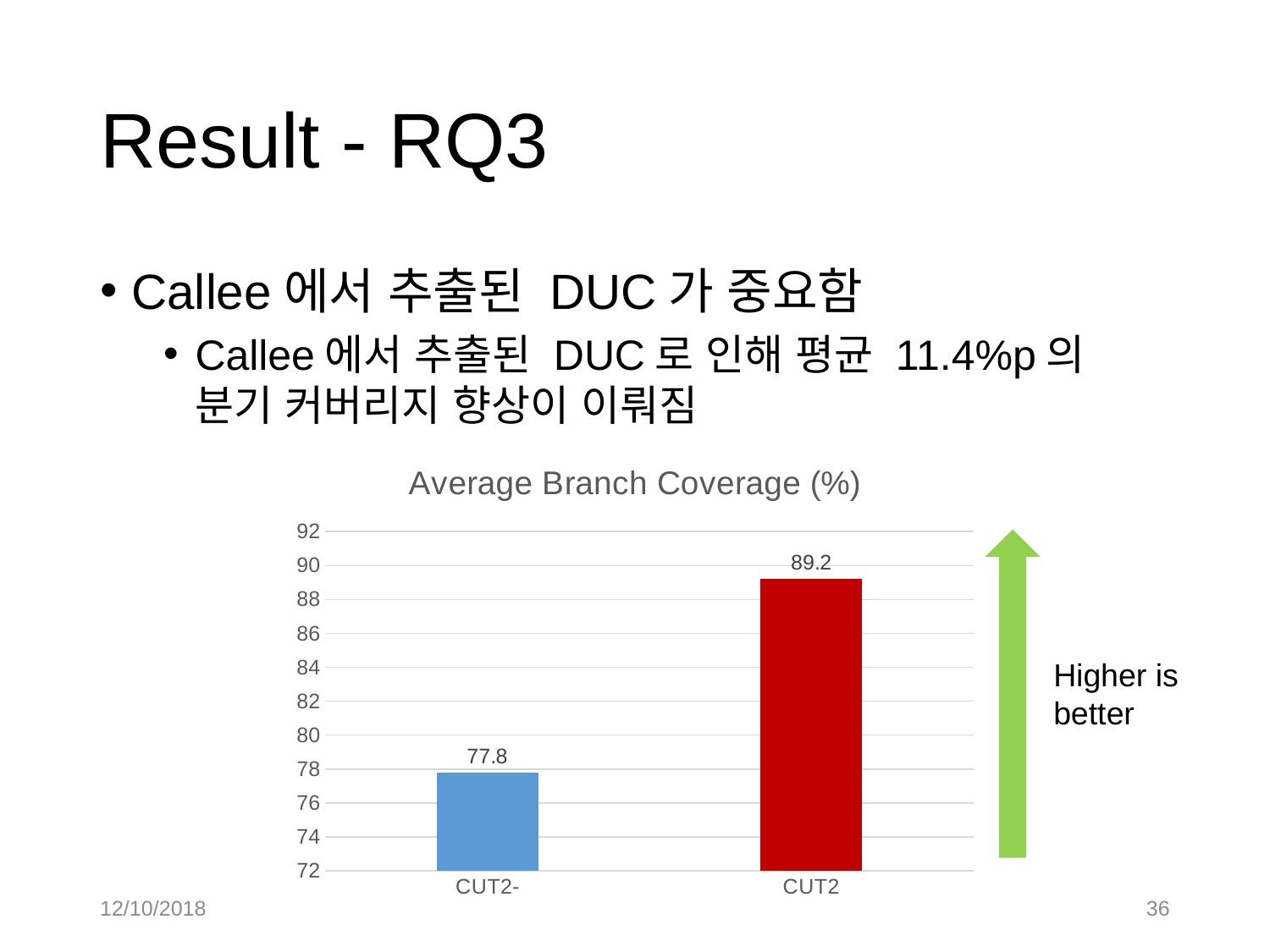

# Result - RQ3
Callee에서 추출된 DUC가 중요함
Callee에서 추출된 DUC로 인해 평균 11.4%p의 분기 커버리지 향상이 이뤄짐

### Chart: Average Branch Coverage (%)

| Category | Branch Coverage (%) |
|---|---|
| CUT2- | 77.8 |
| CUT2 | 89.2 |
Higher is
better
12/10/2018
36